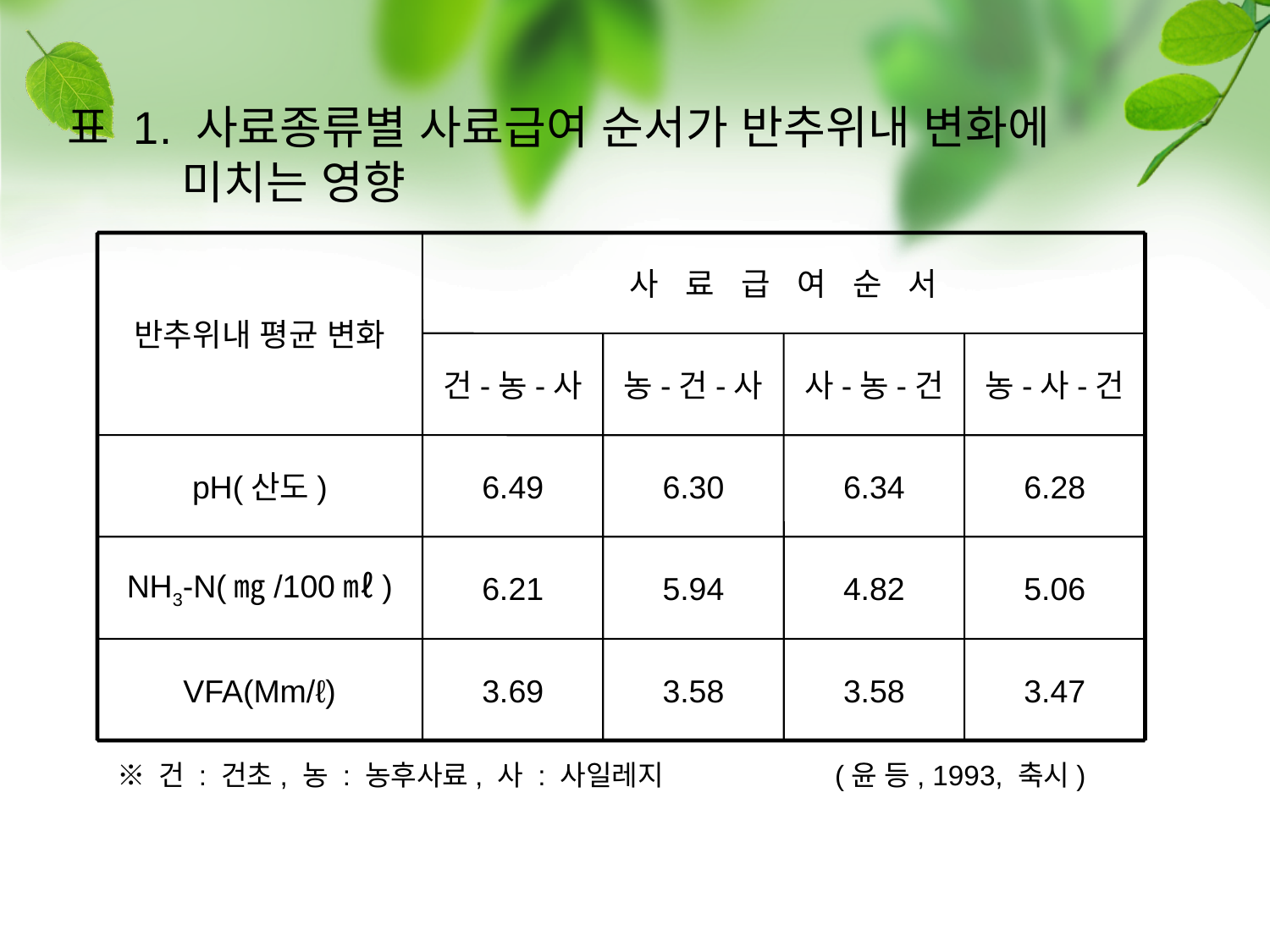

표 1. 사료종류별 사료급여 순서가 반추위내 변화에
        미치는 영향
반추위내 평균 변화

사   료   급   여   순   서

건-농-사

농-건-사

사-농-건

농-사-건

pH(산도)

6.49
6.30
6.34
6.28
NH3-N(㎎/100㎖)

6.21
5.94
4.82
5.06

VFA(Mm/ℓ)
3.69
3.58
3.58
3.47

※ 건 : 건초, 농 : 농후사료, 사 : 사일레지                     (윤 등, 1993, 축시)